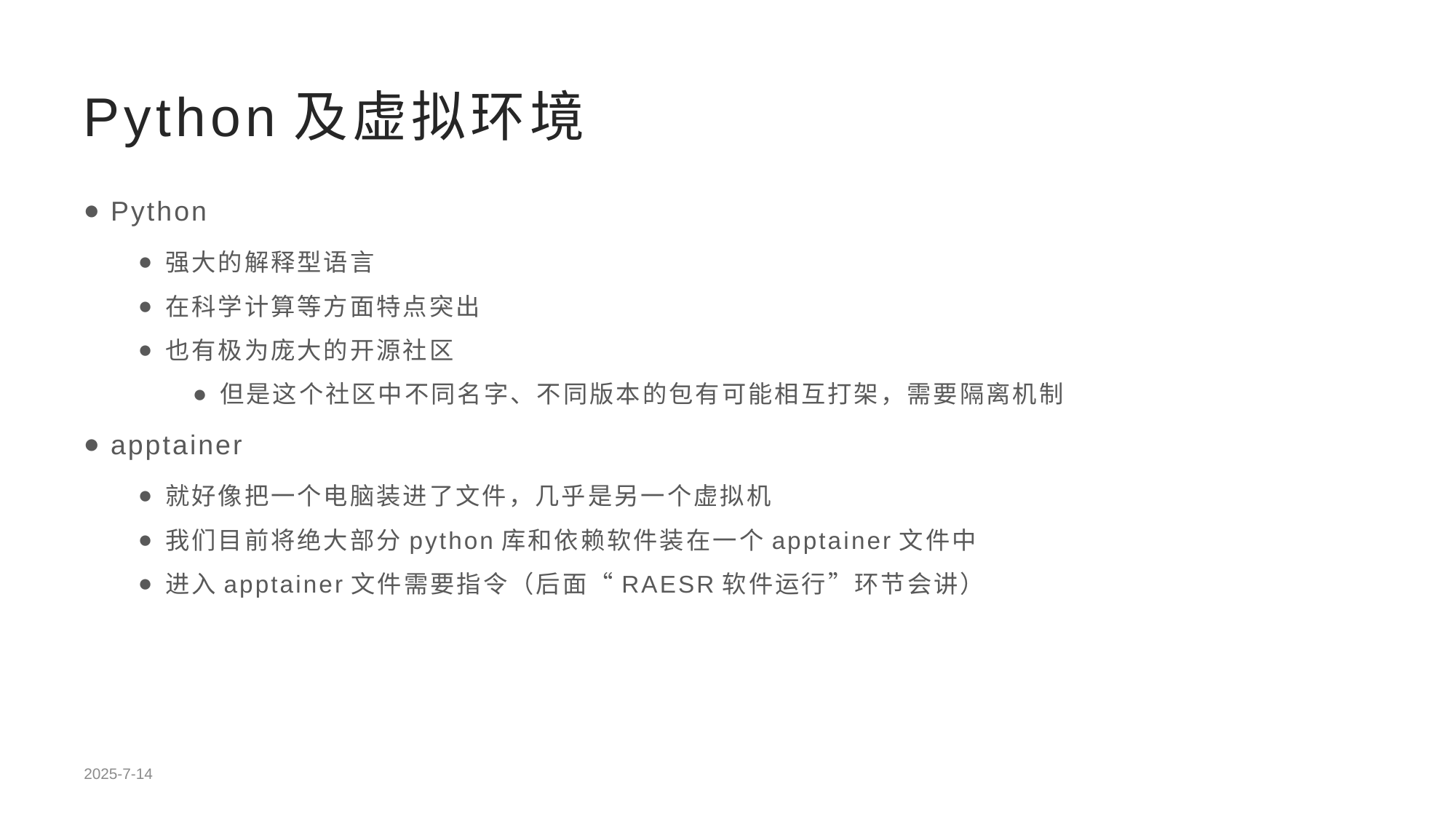

# Python及虚拟环境
Python
强大的解释型语言
在科学计算等方面特点突出
也有极为庞大的开源社区
但是这个社区中不同名字、不同版本的包有可能相互打架，需要隔离机制
apptainer
就好像把一个电脑装进了文件，几乎是另一个虚拟机
我们目前将绝大部分python库和依赖软件装在一个apptainer文件中
进入apptainer文件需要指令（后面“RAESR软件运行”环节会讲）
2025-7-14
6